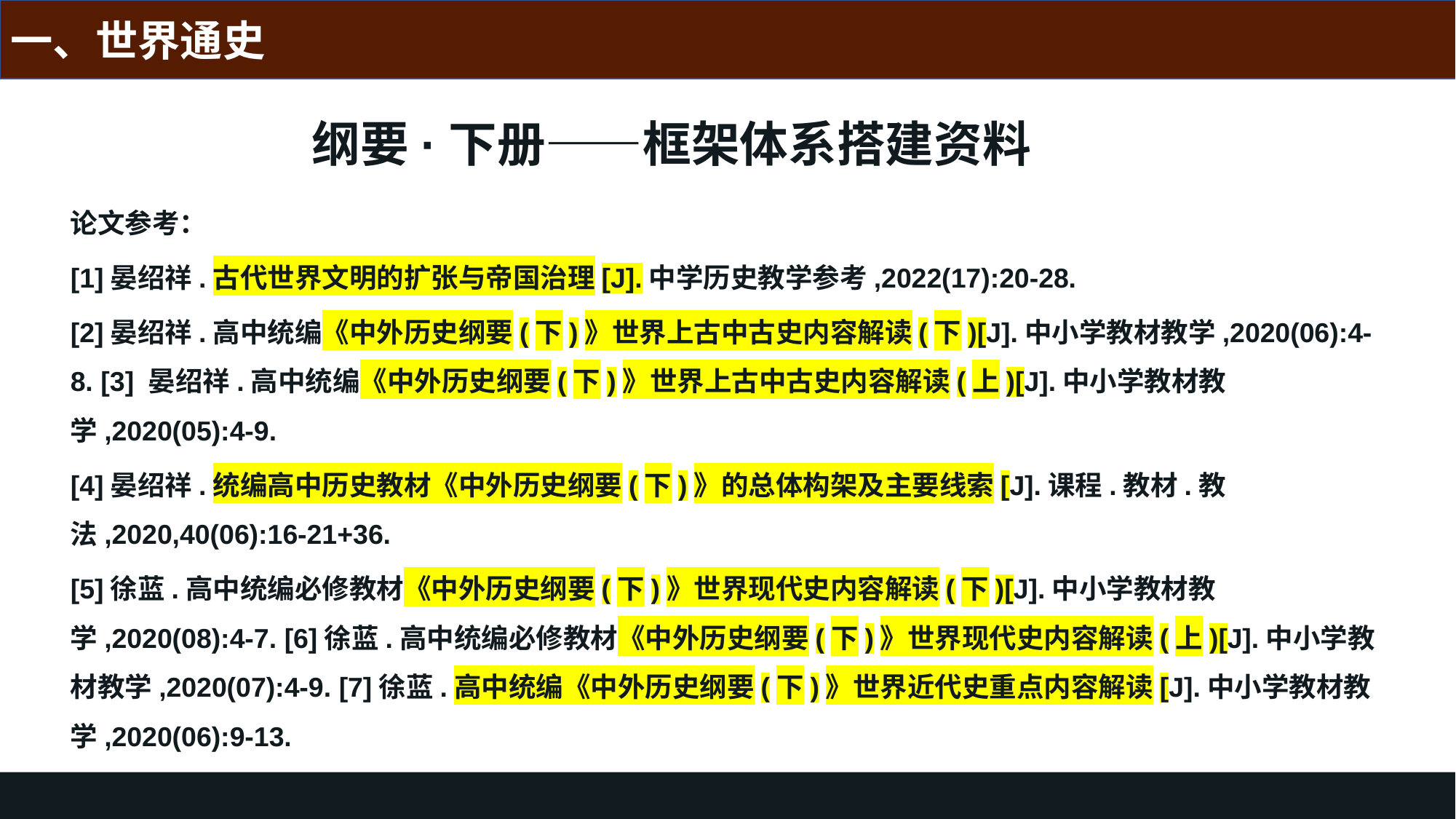

一、世界通史
纲要·下册——框架体系搭建资料
论文参考：
[1]晏绍祥.古代世界文明的扩张与帝国治理[J].中学历史教学参考,2022(17):20-28.
[2]晏绍祥.高中统编《中外历史纲要(下)》世界上古中古史内容解读(下)[J].中小学教材教学,2020(06):4-8. [3] 晏绍祥.高中统编《中外历史纲要(下)》世界上古中古史内容解读(上)[J].中小学教材教学,2020(05):4-9.
[4]晏绍祥.统编高中历史教材《中外历史纲要(下)》的总体构架及主要线索[J].课程.教材.教法,2020,40(06):16-21+36.
[5]徐蓝.高中统编必修教材《中外历史纲要(下)》世界现代史内容解读(下)[J].中小学教材教学,2020(08):4-7. [6]徐蓝.高中统编必修教材《中外历史纲要(下)》世界现代史内容解读(上)[J].中小学教材教学,2020(07):4-9. [7]徐蓝.高中统编《中外历史纲要(下)》世界近代史重点内容解读[J].中小学教材教学,2020(06):9-13.